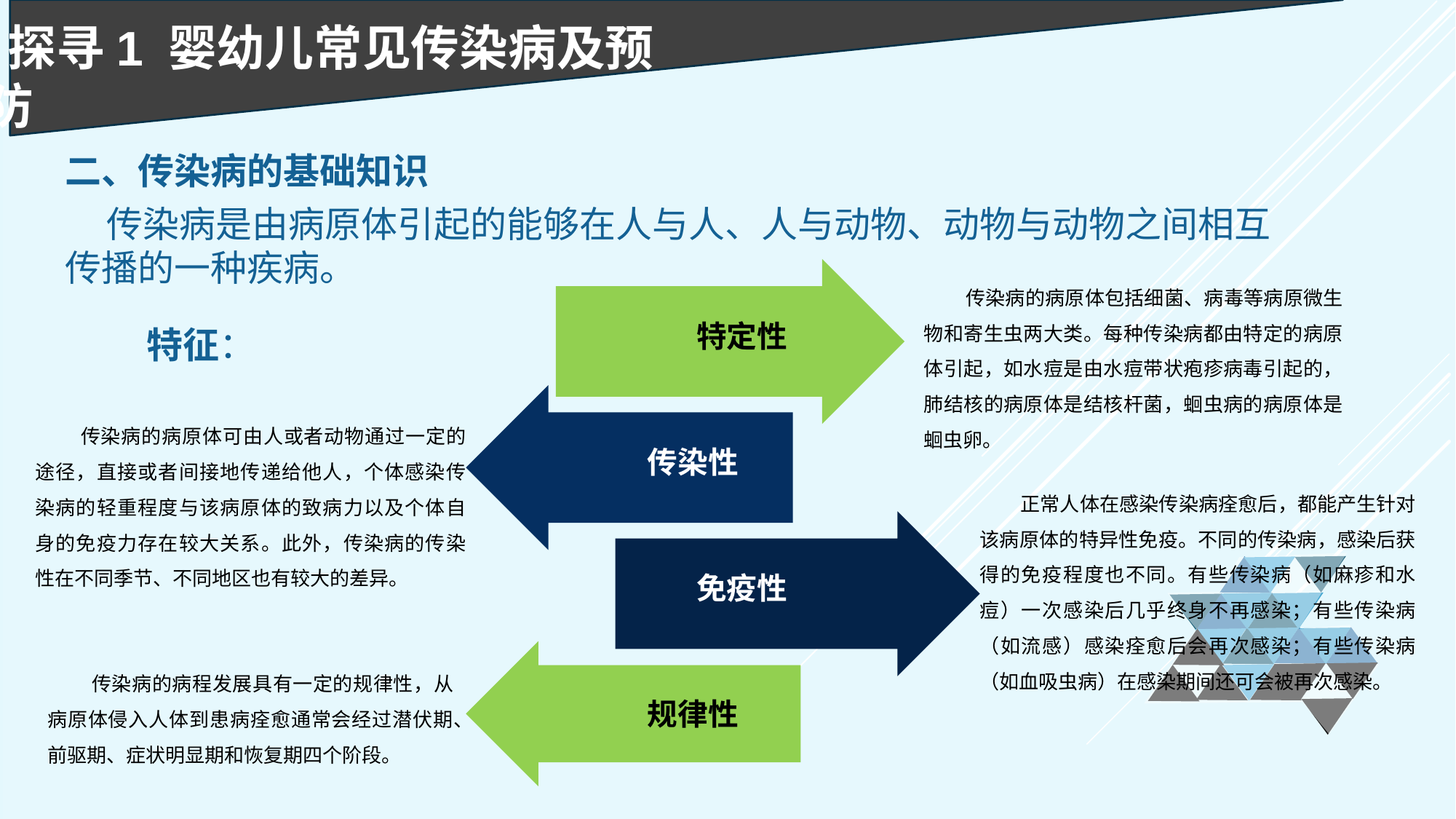

探寻1 婴幼儿常见传染病及预防

二、传染病的基础知识
    传染病是由病原体引起的能够在人与人、人与动物、动物与动物之间相互传播的一种疾病。

        传染病的病原体包括细菌、病毒等病原微生物和寄生虫两大类。每种传染病都由特定的病原体引起，如水痘是由水痘带状疱疹病毒引起的，肺结核的病原体是结核杆菌，蛔虫病的病原体是蛔虫卵。
特定性
特征：

        传染病的病原体可由人或者动物通过一定的途径，直接或者间接地传递给他人，个体感染传染病的轻重程度与该病原体的致病力以及个体自身的免疫力存在较大关系。此外，传染病的传染性在不同季节、不同地区也有较大的差异。
传染性
        正常人体在感染传染病痊愈后，都能产生针对该病原体的特异性免疫。不同的传染病，感染后获得的免疫程度也不同。有些传染病（如麻疹和水痘）一次感染后几乎终身不再感染；有些传染病（如流感）感染痊愈后会再次感染；有些传染病（如血吸虫病）在感染期间还可会被再次感染。

免疫性

        传染病的病程发展具有一定的规律性，从病原体侵入人体到患病痊愈通常会经过潜伏期、前驱期、症状明显期和恢复期四个阶段。
规律性